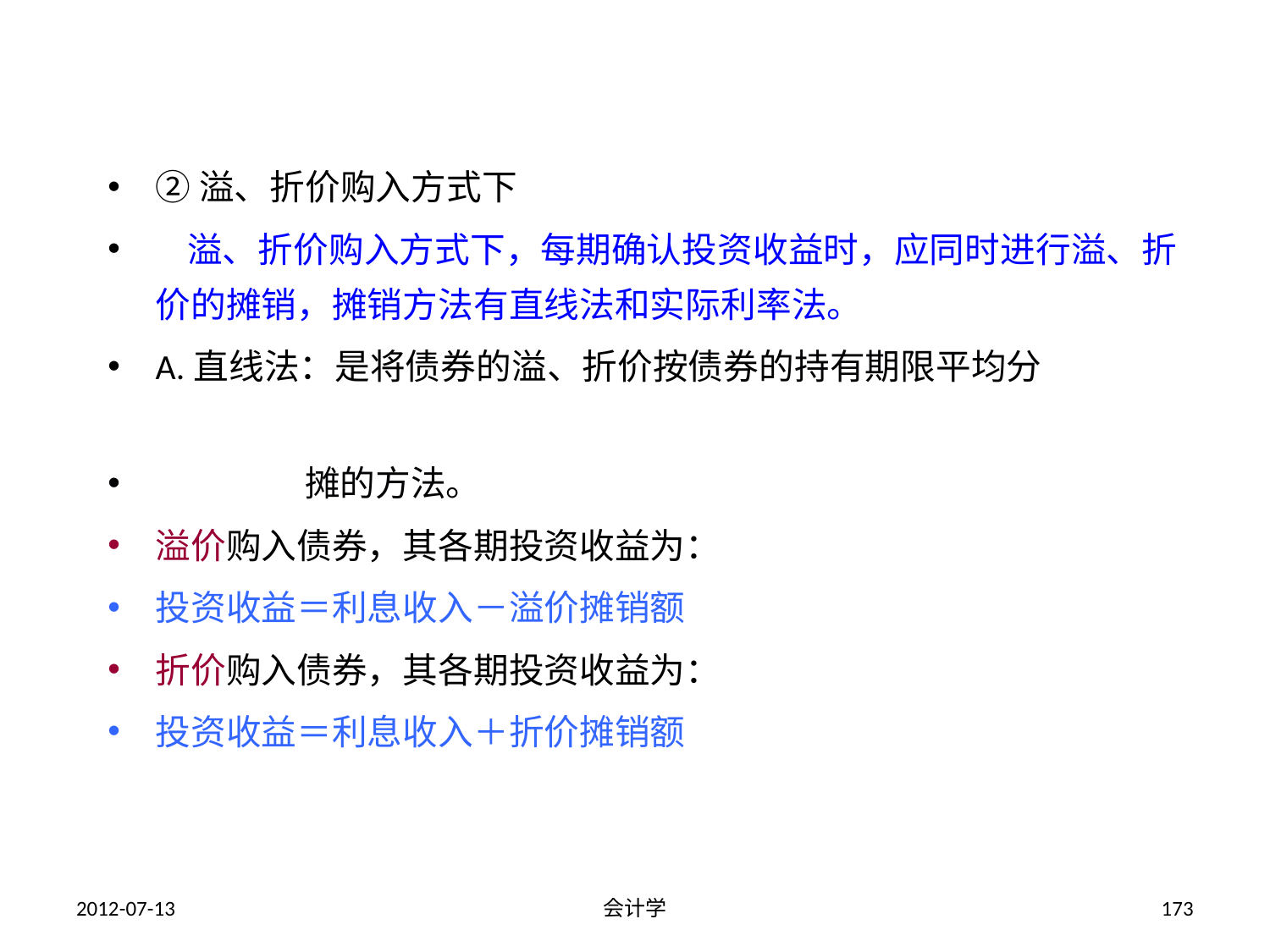

②溢、折价购入方式下
   溢、折价购入方式下，每期确认投资收益时，应同时进行溢、折价的摊销，摊销方法有直线法和实际利率法。
A.直线法：是将债券的溢、折价按债券的持有期限平均分
                  摊的方法。
溢价购入债券，其各期投资收益为：
投资收益＝利息收入－溢价摊销额
折价购入债券，其各期投资收益为：
投资收益＝利息收入＋折价摊销额
2012-07-13
会计学
173